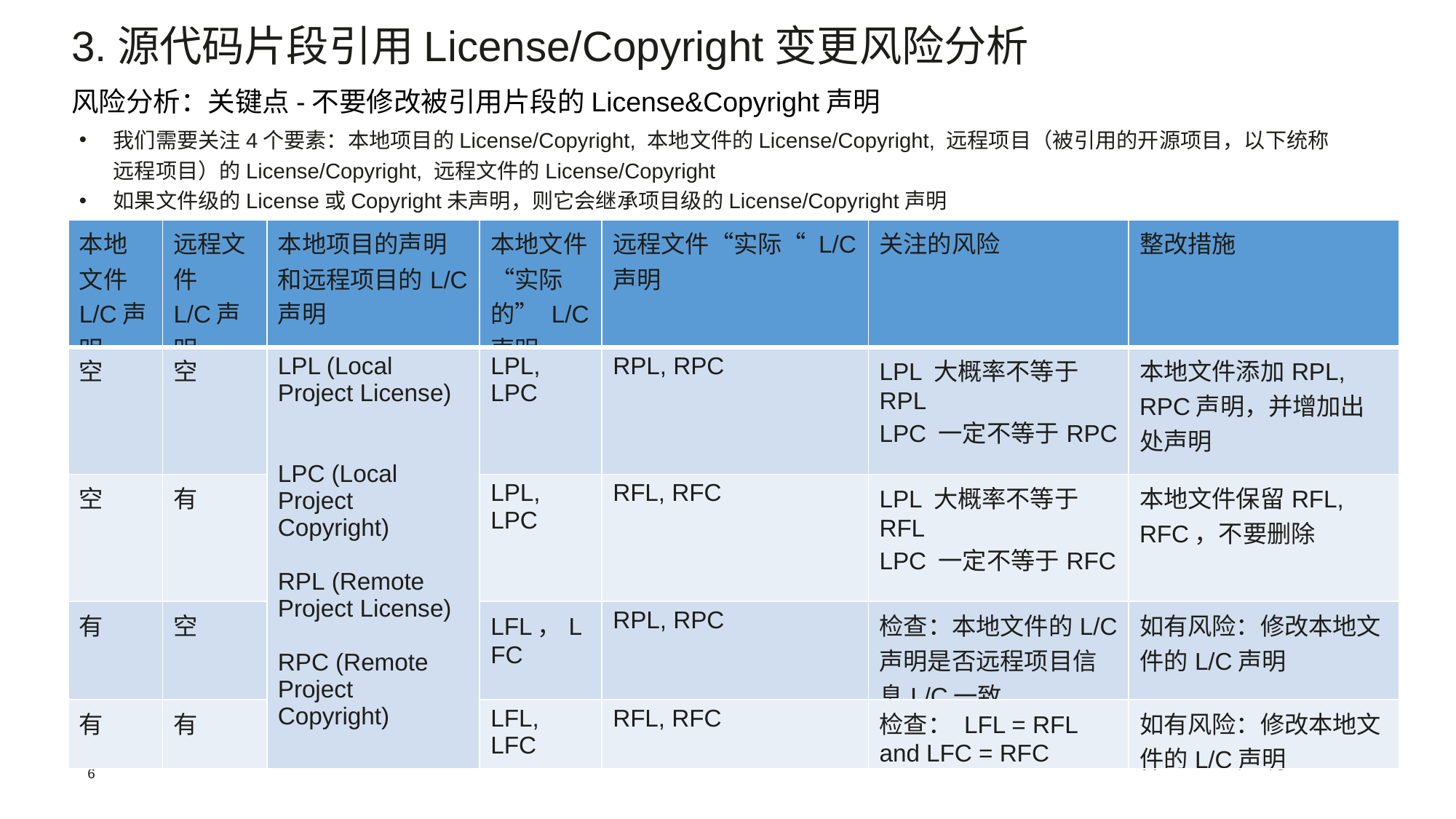

3.源代码片段引用License/Copyright变更风险分析

风险分析：关键点-不要修改被引用片段的License&Copyright声明
我们需要关注4个要素：本地项目的License/Copyright, 本地文件的License/Copyright, 远程项目（被引用的开源项目，以下统称远程项目）的License/Copyright, 远程文件的License/Copyright
如果文件级的License或Copyright未声明，则它会继承项目级的License/Copyright声明
| 本地文件L/C声明 | 远程文件 L/C声明 | 本地项目的声明 和远程项目的L/C声明 | 本地文件“实际的” L/C 声明 | 远程文件“实际“ L/C 声明 | 关注的风险 | 整改措施 |
| --- | --- | --- | --- | --- | --- | --- |
| 空 | 空 | LPL (Local Project License) LPC (Local Project Copyright) RPL (Remote Project License) RPC (Remote Project Copyright) | LPL, LPC | RPL, RPC | LPL 大概率不等于 RPL LPC 一定不等于RPC | 本地文件添加RPL, RPC声明，并增加出处声明 |
| 空 | 有 |  | LPL, LPC | RFL, RFC | LPL 大概率不等于 RFL LPC 一定不等于RFC | 本地文件保留RFL, RFC，不要删除 |
| 有 | 空 |  | LFL，LFC | RPL, RPC | 检查：本地文件的L/C声明是否远程项目信息L/C一致。 | 如有风险：修改本地文件的L/C声明 |
| 有 | 有 |  | LFL, LFC | RFL, RFC | 检查： LFL = RFL and LFC = RFC | 如有风险：修改本地文件的L/C声明 |